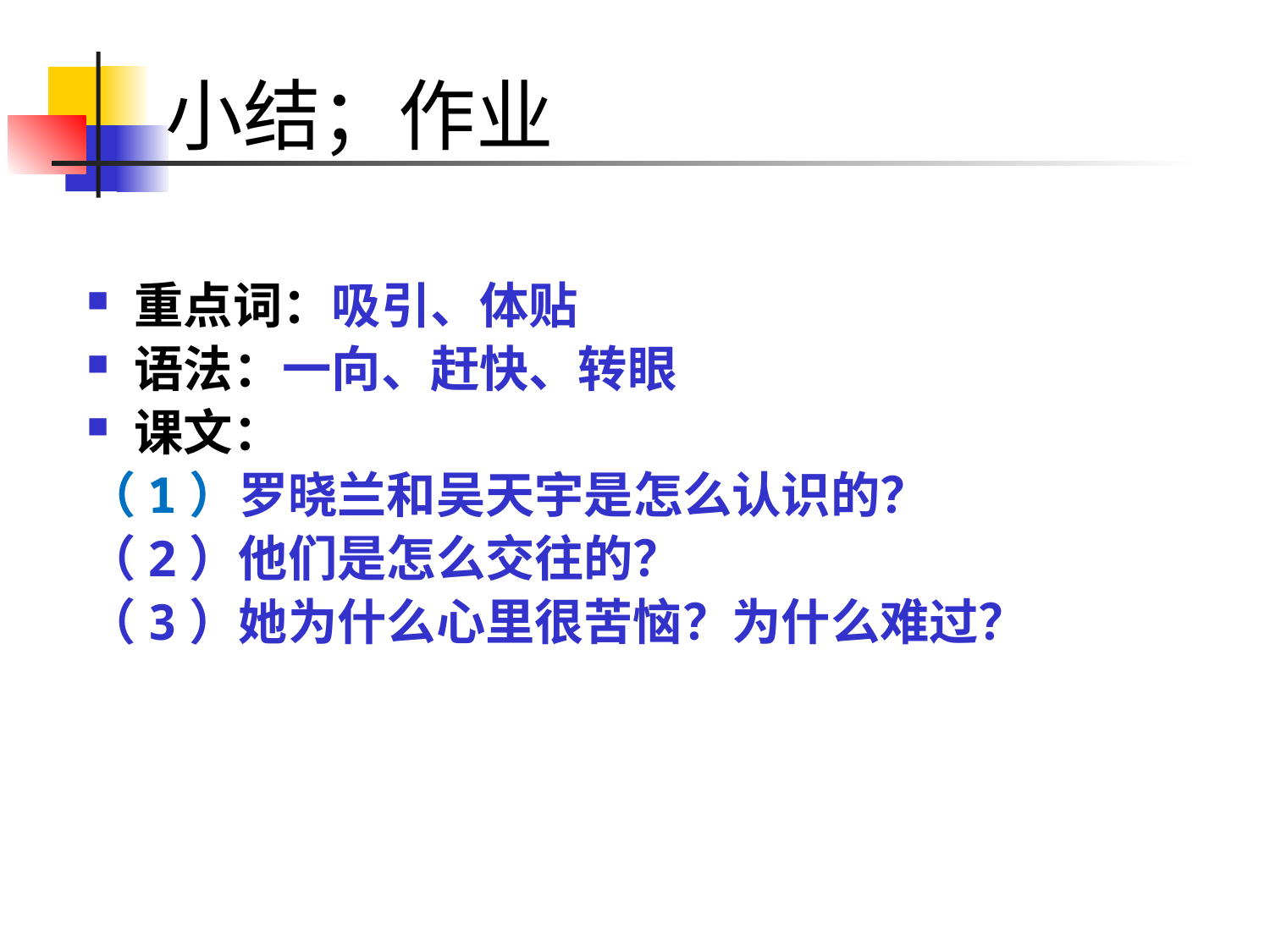

# 小结；作业
重点词：吸引、体贴
语法：一向、赶快、转眼
课文：
（1）罗晓兰和吴天宇是怎么认识的？
（2）他们是怎么交往的？
（3）她为什么心里很苦恼？为什么难过？